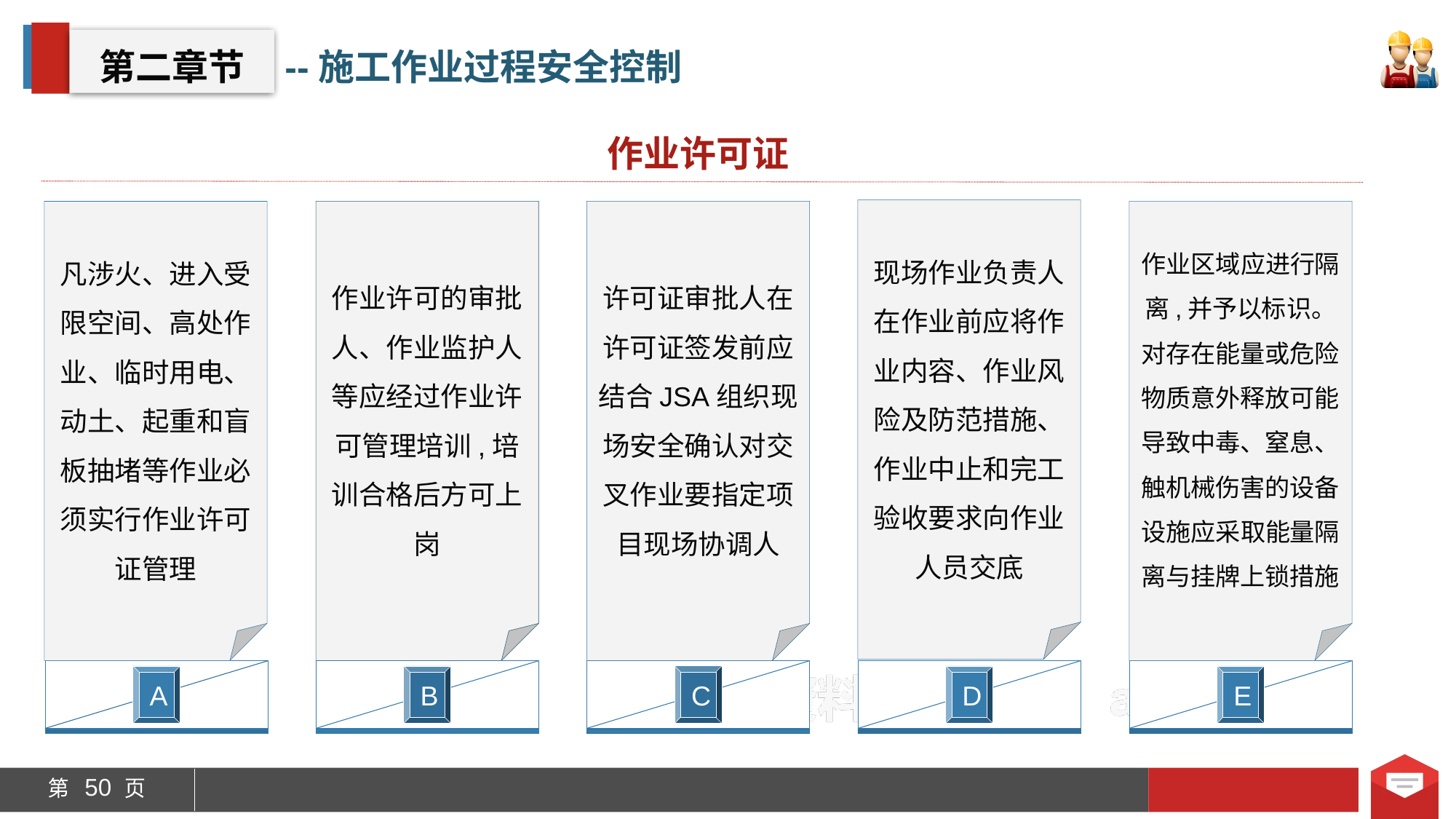

第二章节
--施工作业过程安全控制
作业许可证
现场作业负责人在作业前应将作业内容、作业风险及防范措施、作业中止和完工验收要求向作业人员交底
作业许可的审批人、作业监护人等应经过作业许可管理培训,培训合格后方可上岗
许可证审批人在许可证签发前应结合JSA组织现场安全确认对交叉作业要指定项目现场协调人
作业区域应进行隔离,并予以标识。对存在能量或危险物质意外释放可能导致中毒、窒息、触机械伤害的设备设施应采取能量隔离与挂牌上锁措施
凡涉火、进入受限空间、高处作业、临时用电、动土、起重和盲板抽堵等作业必须实行作业许可证管理

C
A
B
D
E